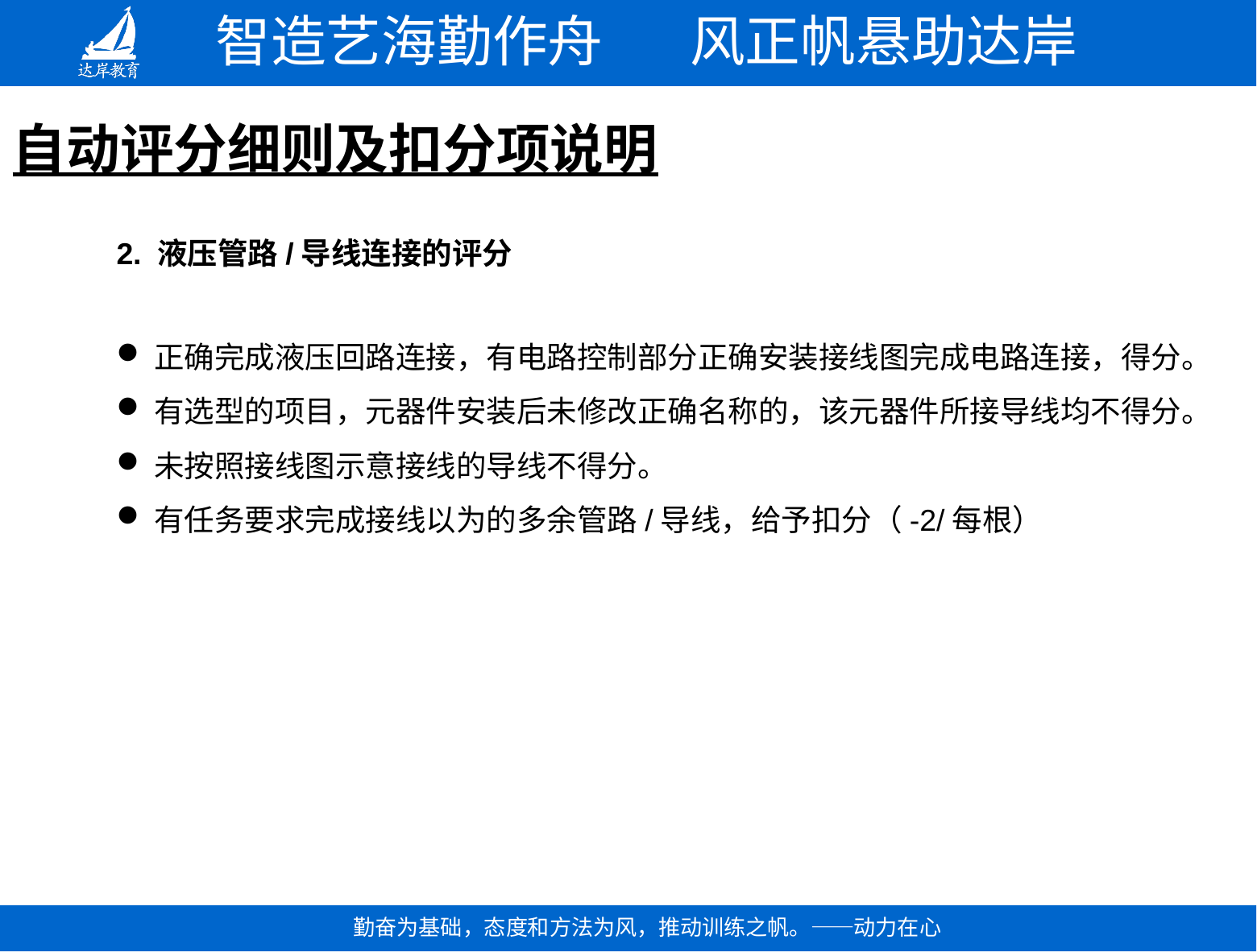

# 自动评分细则及扣分项说明
2. 液压管路/导线连接的评分
正确完成液压回路连接，有电路控制部分正确安装接线图完成电路连接，得分。
有选型的项目，元器件安装后未修改正确名称的，该元器件所接导线均不得分。
未按照接线图示意接线的导线不得分。
有任务要求完成接线以为的多余管路/导线，给予扣分（-2/每根）